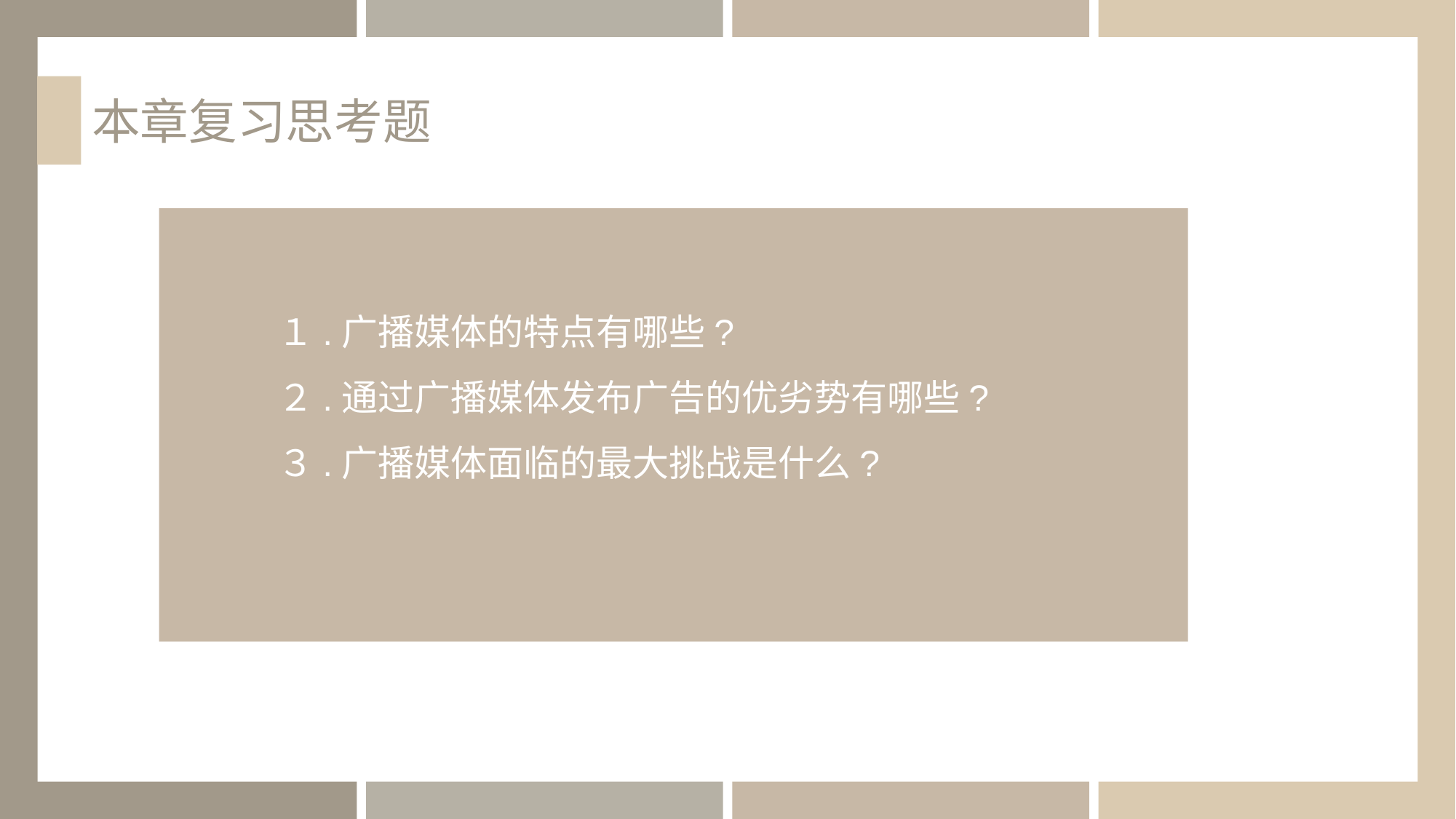

本章复习思考题

１.广播媒体的特点有哪些?
２.通过广播媒体发布广告的优劣势有哪些?
３.广播媒体面临的最大挑战是什么?